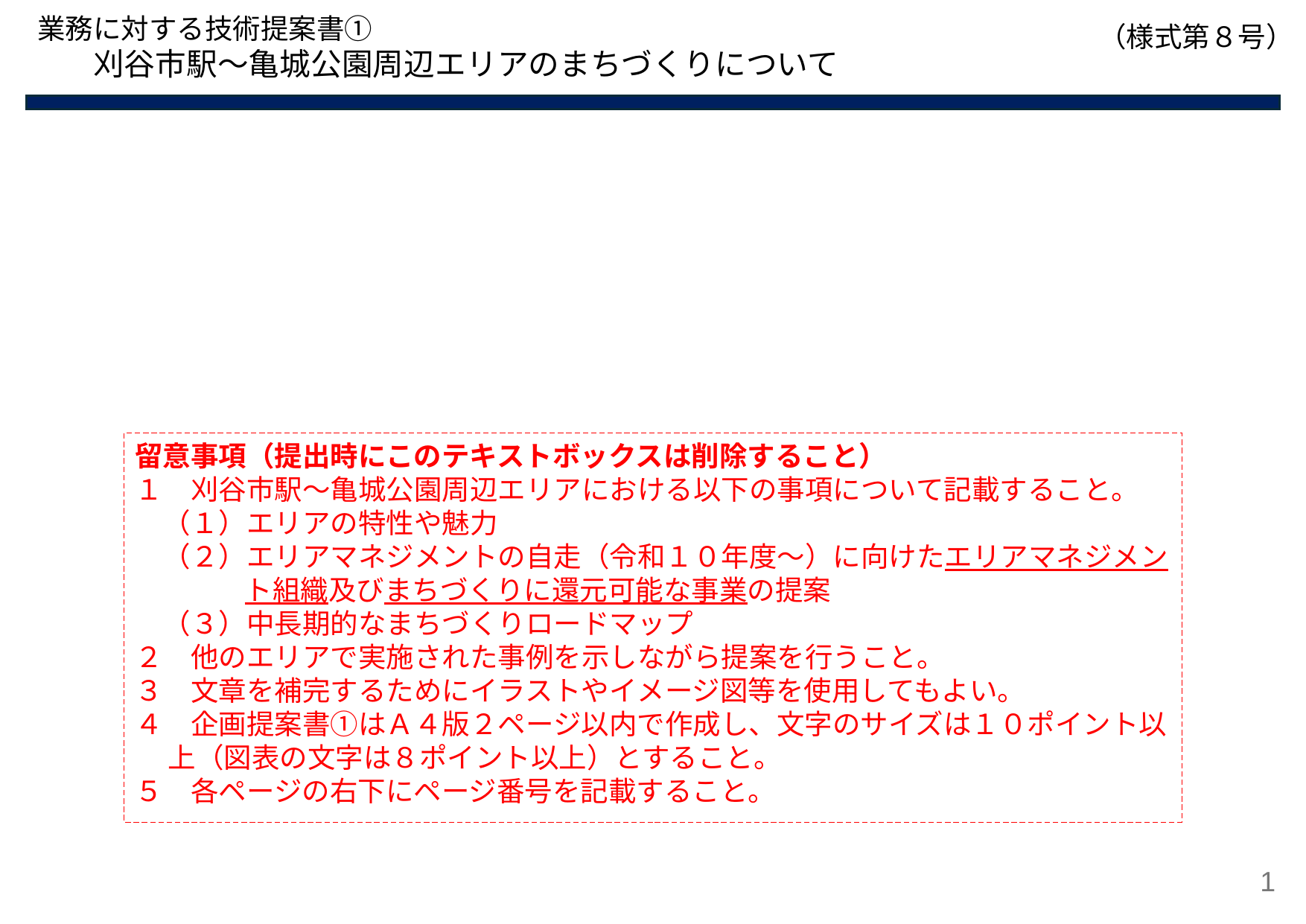

業務に対する技術提案書①
　　刈谷市駅～亀城公園周辺エリアのまちづくりについて
（様式第８号）

留意事項（提出時にこのテキストボックスは削除すること）
１　刈谷市駅～亀城公園周辺エリアにおける以下の事項について記載すること。
　（１）エリアの特性や魅力
　（２）エリアマネジメントの自走（令和１０年度～）に向けたエリアマネジメント組織及びまちづくりに還元可能な事業の提案
　（３）中長期的なまちづくりロードマップ
２　他のエリアで実施された事例を示しながら提案を行うこと。
３　文章を補完するためにイラストやイメージ図等を使用してもよい。
４　企画提案書①はＡ４版２ページ以内で作成し、文字のサイズは１０ポイント以上（図表の文字は８ポイント以上）とすること。
５　各ページの右下にページ番号を記載すること。
1